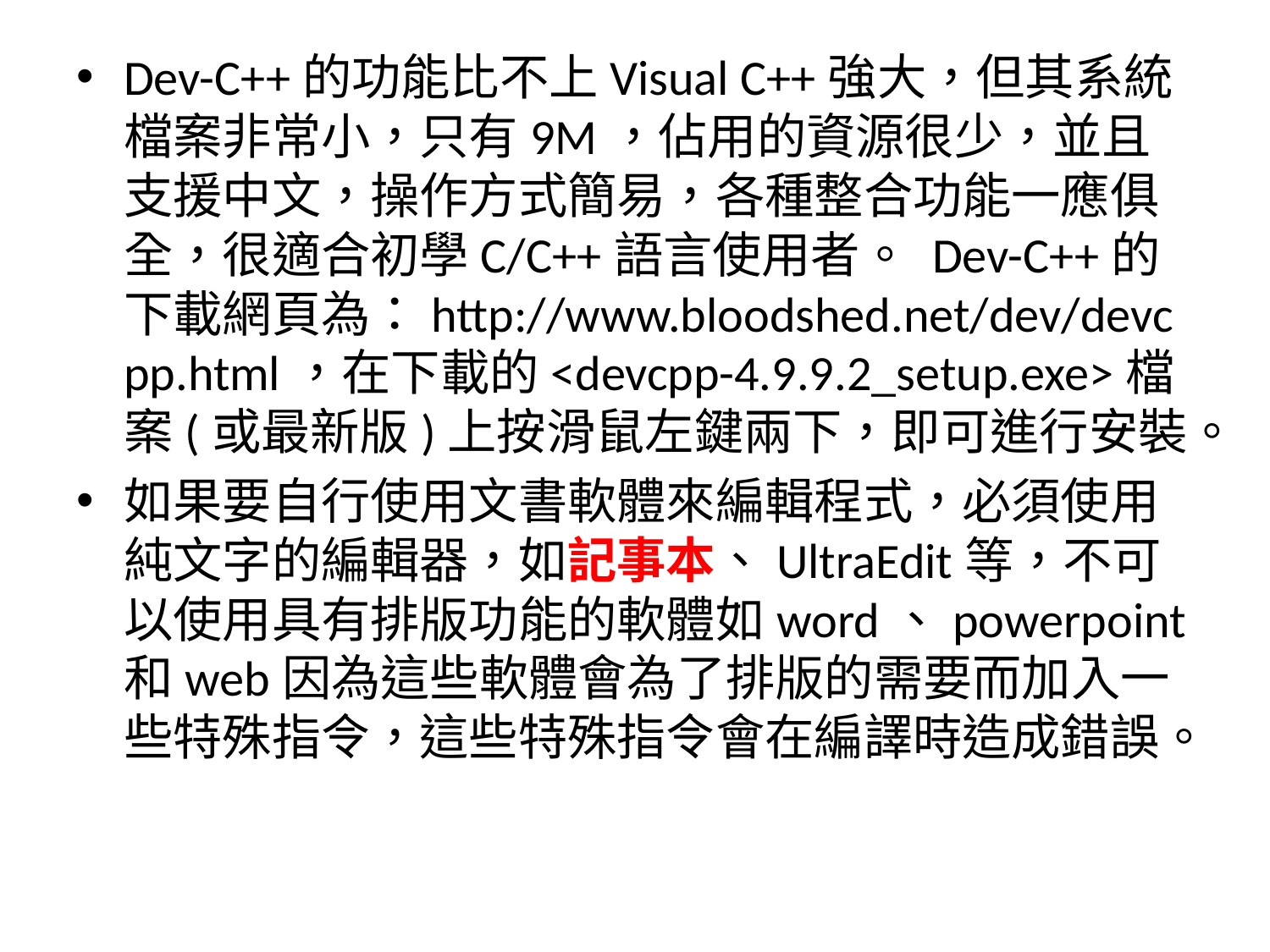

Dev-C++的功能比不上Visual C++強大，但其系統檔案非常小，只有9M，佔用的資源很少，並且支援中文，操作方式簡易，各種整合功能一應俱全，很適合初學C/C++語言使用者。 Dev-C++的下載網頁為：http://www.bloodshed.net/dev/devcpp.html，在下載的<devcpp-4.9.9.2_setup.exe>檔案(或最新版)上按滑鼠左鍵兩下，即可進行安裝。
如果要自行使用文書軟體來編輯程式，必須使用純文字的編輯器，如記事本、UltraEdit等，不可以使用具有排版功能的軟體如word、powerpoint和web因為這些軟體會為了排版的需要而加入一些特殊指令，這些特殊指令會在編譯時造成錯誤。